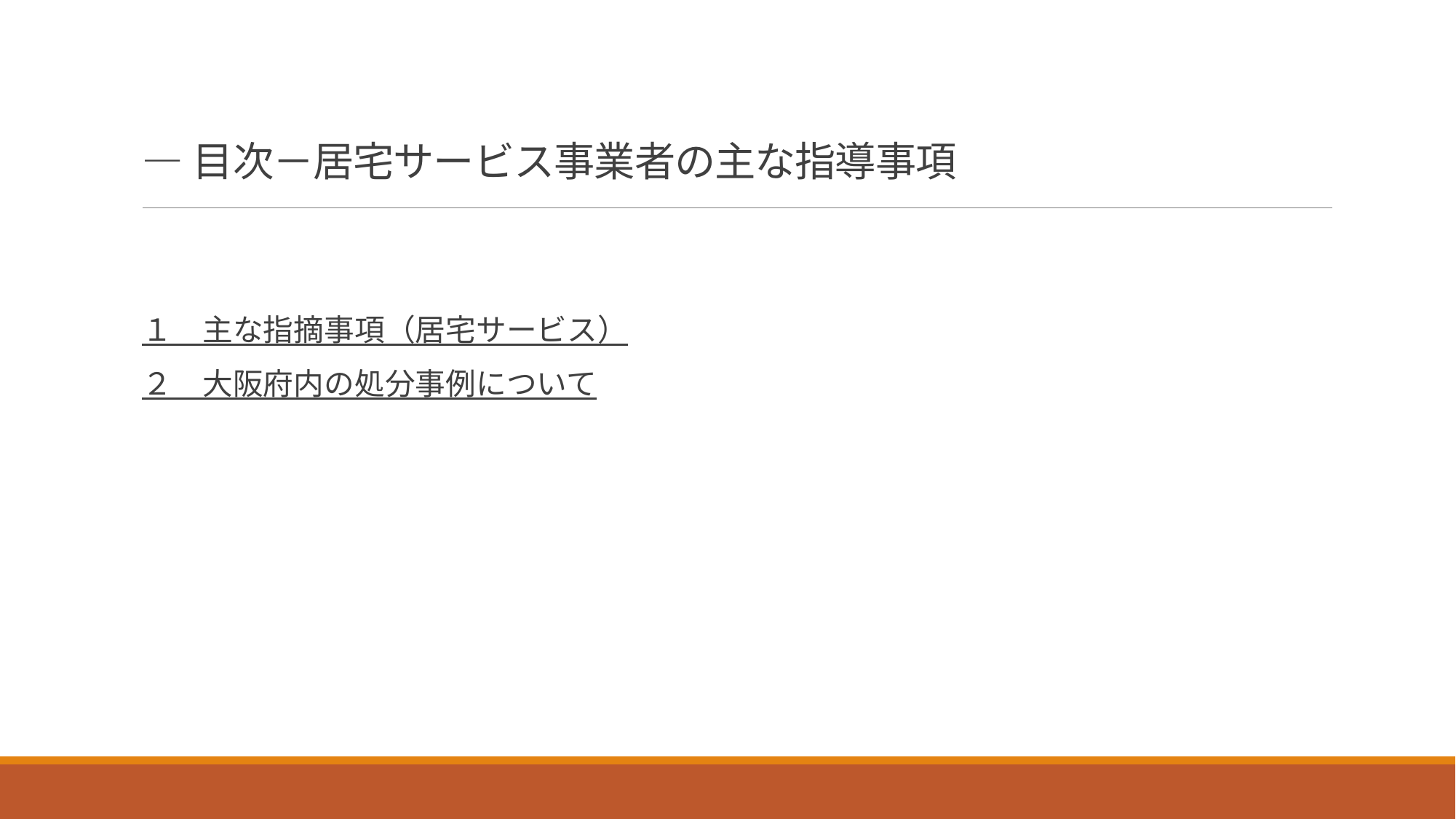

# ―目次－居宅サービス事業者の主な指導事項

１　主な指摘事項（居宅サービス）
２　大阪府内の処分事例について